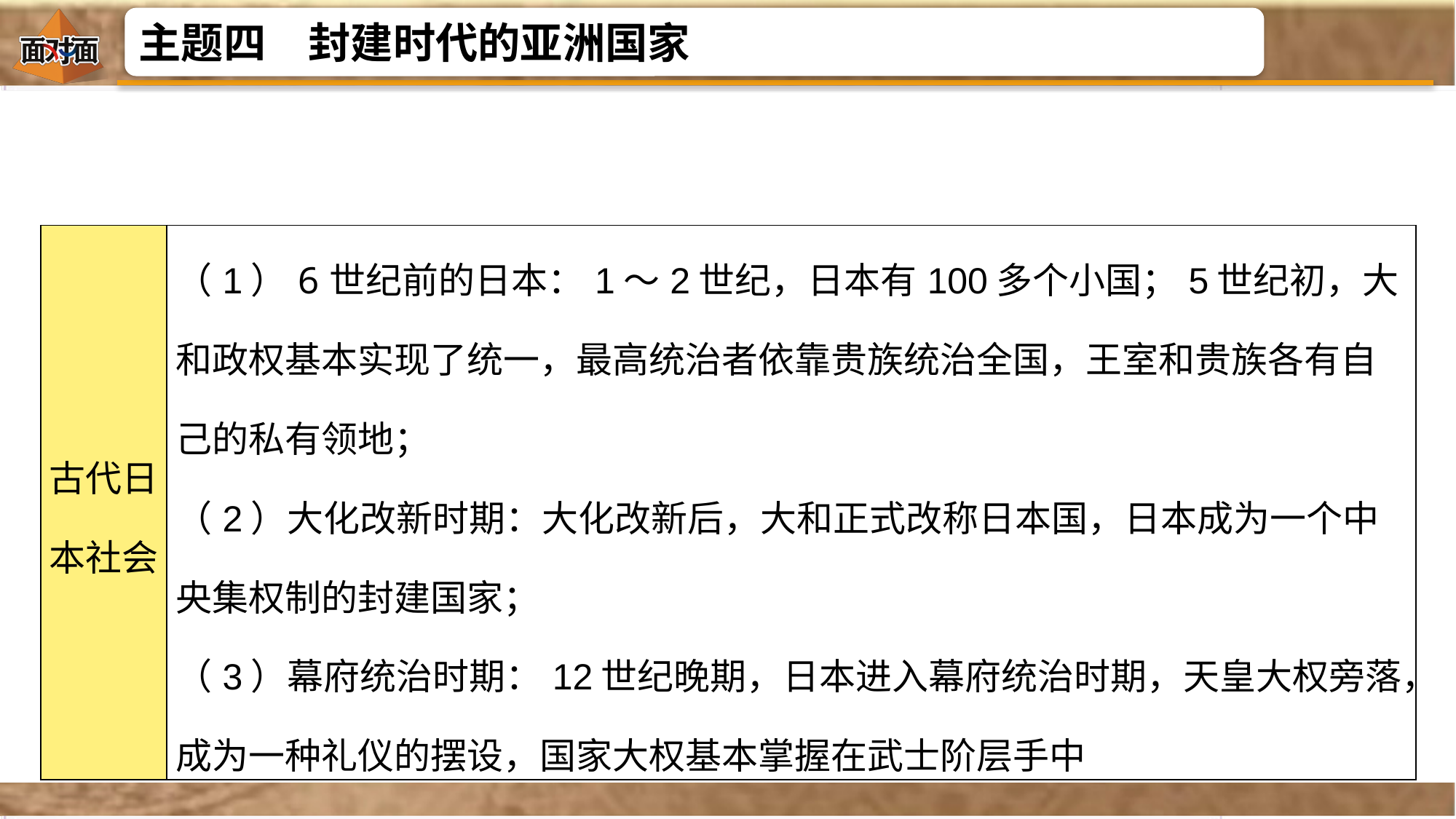

| 古代日本社会 | （1）6世纪前的日本：1～2世纪，日本有100多个小国；5世纪初，大和政权基本实现了统一，最高统治者依靠贵族统治全国，王室和贵族各有自己的私有领地； （2）大化改新时期：大化改新后，大和正式改称日本国，日本成为一个中央集权制的封建国家； （3）幕府统治时期：12世纪晚期，日本进入幕府统治时期，天皇大权旁落，成为一种礼仪的摆设，国家大权基本掌握在武士阶层手中 |
| --- | --- |